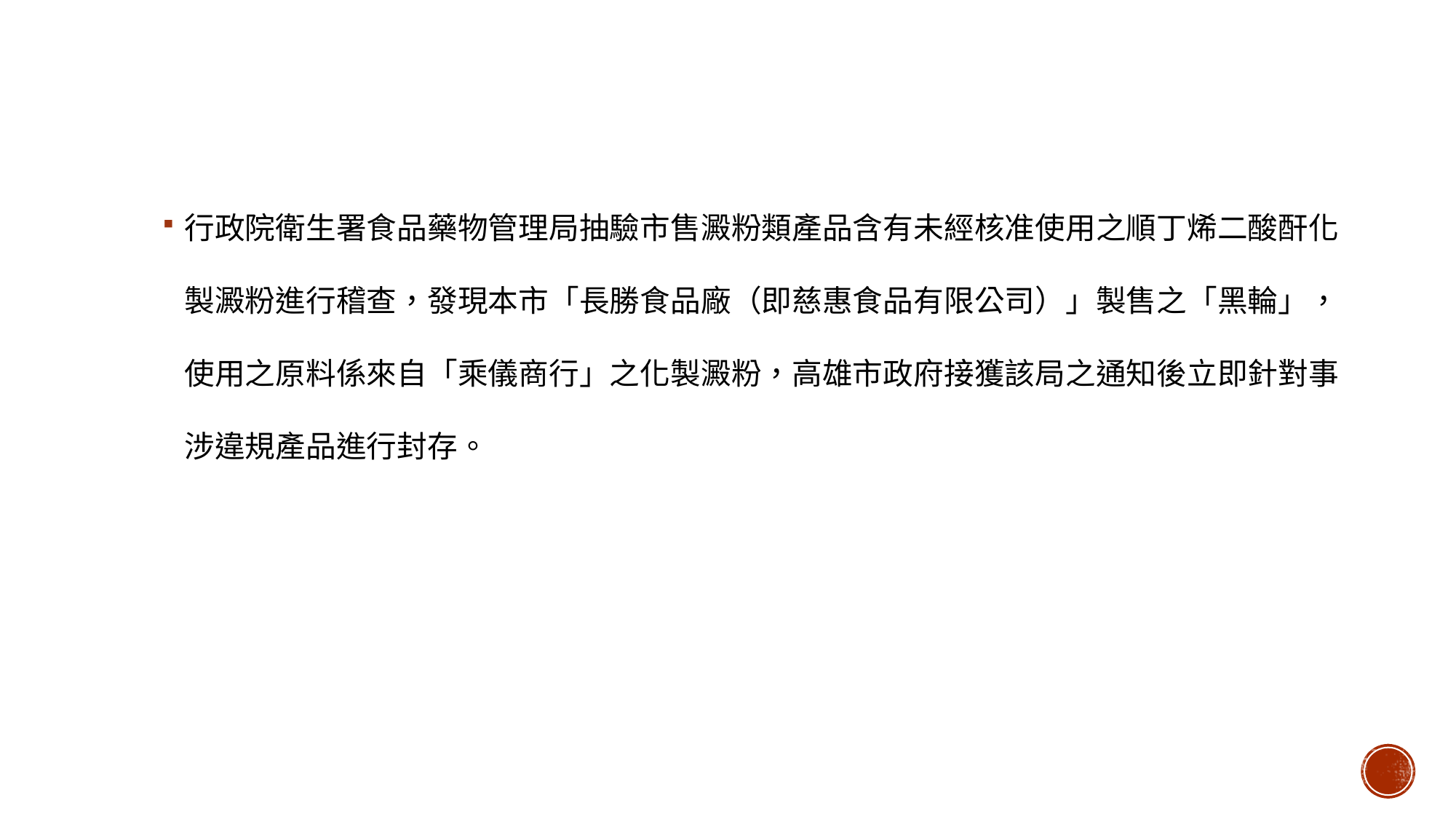

行政院衛生署食品藥物管理局抽驗市售澱粉類產品含有未經核准使用之順丁烯二酸酐化製澱粉進行稽查，發現本市「長勝食品廠（即慈惠食品有限公司）」製售之「黑輪」，使用之原料係來自「乘儀商行」之化製澱粉，高雄市政府接獲該局之通知後立即針對事涉違規產品進行封存。